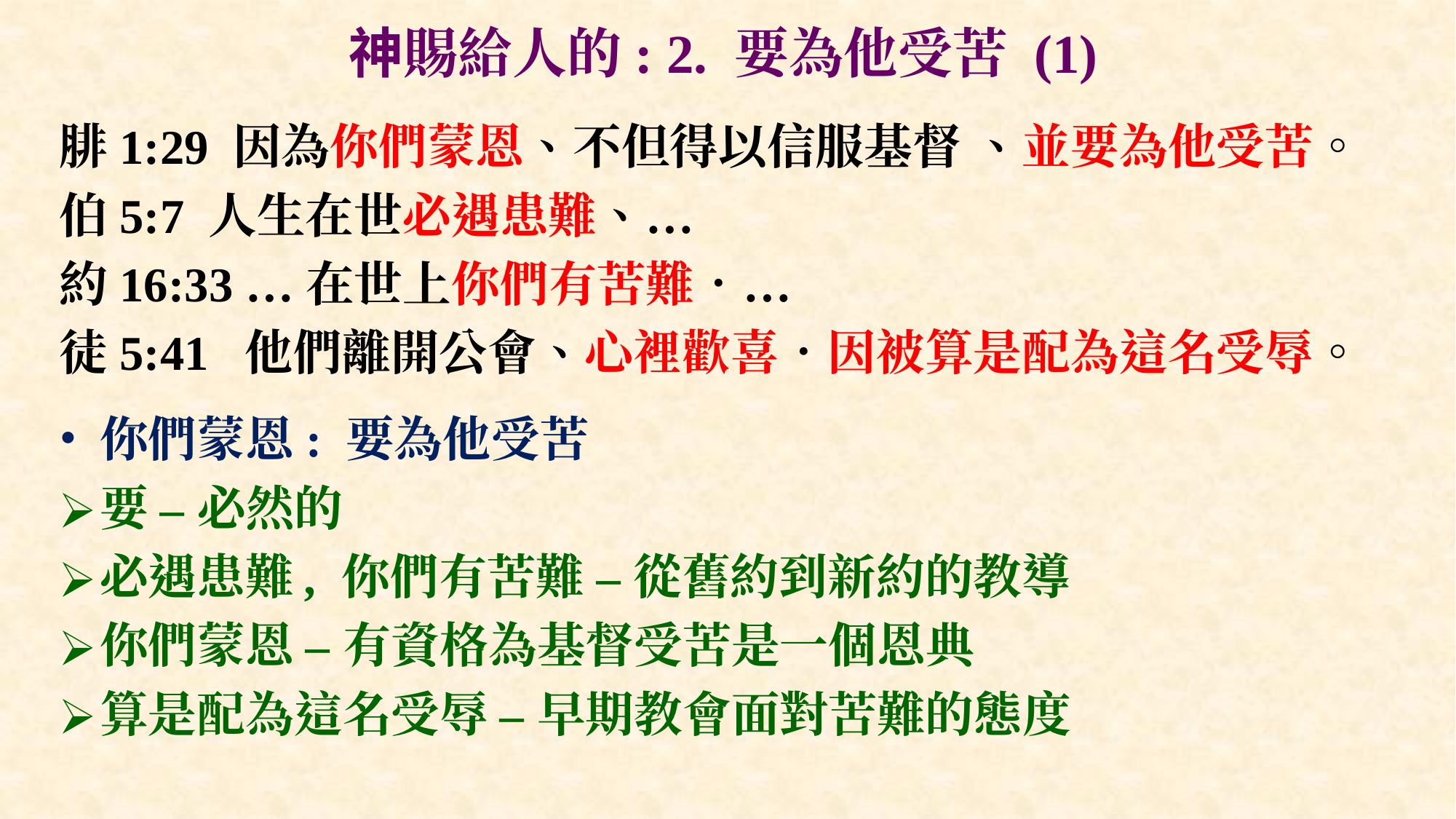

# 神賜給人的: 2. 要為他受苦 (1)
腓1:29 因為你們蒙恩、不但得以信服基督 、並要為他受苦。
伯5:7 人生在世必遇患難、…
約16:33 …在世上你們有苦難．…
徒5:41  他們離開公會、心裡歡喜．因被算是配為這名受辱。
你們蒙恩: 要為他受苦
要 – 必然的
必遇患難, 你們有苦難 – 從舊約到新約的教導
你們蒙恩 – 有資格為基督受苦是一個恩典
算是配為這名受辱 – 早期教會面對苦難的態度